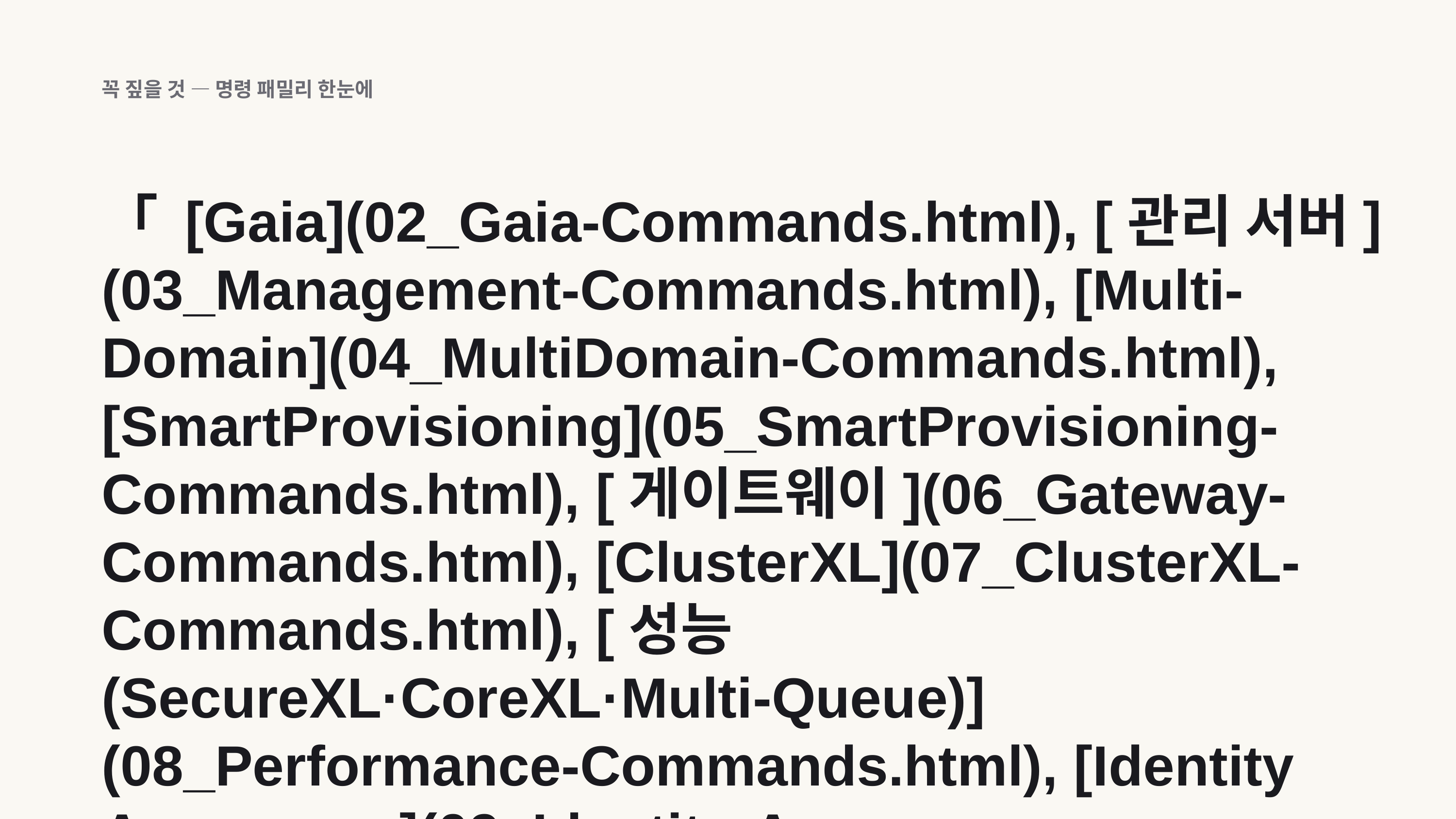

꼭 짚을 것 — 명령 패밀리 한눈에
「 [Gaia](02_Gaia-Commands.html), [관리 서버](03_Management-Commands.html), [Multi-Domain](04_MultiDomain-Commands.html), [SmartProvisioning](05_SmartProvisioning-Commands.html), [게이트웨이](06_Gateway-Commands.html), [ClusterXL](07_ClusterXL-Commands.html), [성능(SecureXL·CoreXL·Multi-Queue)](08_Performance-Commands.html), [Identity Awareness](09_Identity-Awareness-Commands.html), [VPN·Mobile Access](10_VPN-Commands.html), [블레이드(DLP·IPS·QoS)](11_Blade-Commands.html), [VSX](12_VSX-Commands.html), [Monitoring](13_Monitoring-Commands.html), [커널·스크립트](14_Kernel-and-Scripts.html) 」